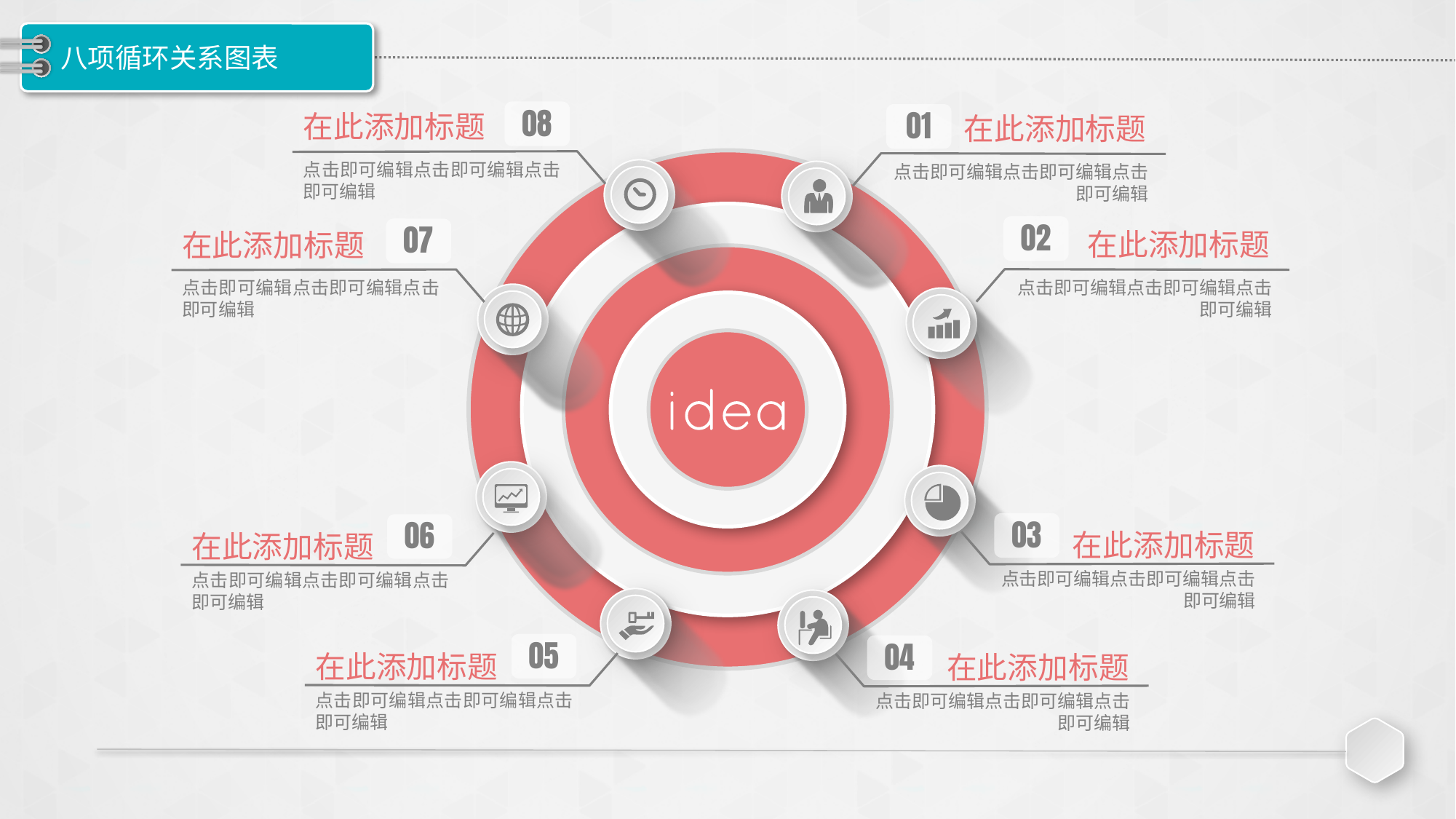

# 八项循环关系图表
08

在此添加标题

点击即可编辑点击即可编辑点击即可编辑
01

在此添加标题

点击即可编辑点击即可编辑点击即可编辑

02

07

在此添加标题

点击即可编辑点击即可编辑点击即可编辑
在此添加标题

点击即可编辑点击即可编辑点击即可编辑

03

06

点击即可编辑点击即可编辑点击即可编辑
在此添加标题

点击即可编辑点击即可编辑点击即可编辑
在此添加标题

05

04

点击即可编辑点击即可编辑点击即可编辑
在此添加标题

点击即可编辑点击即可编辑点击即可编辑
在此添加标题

130